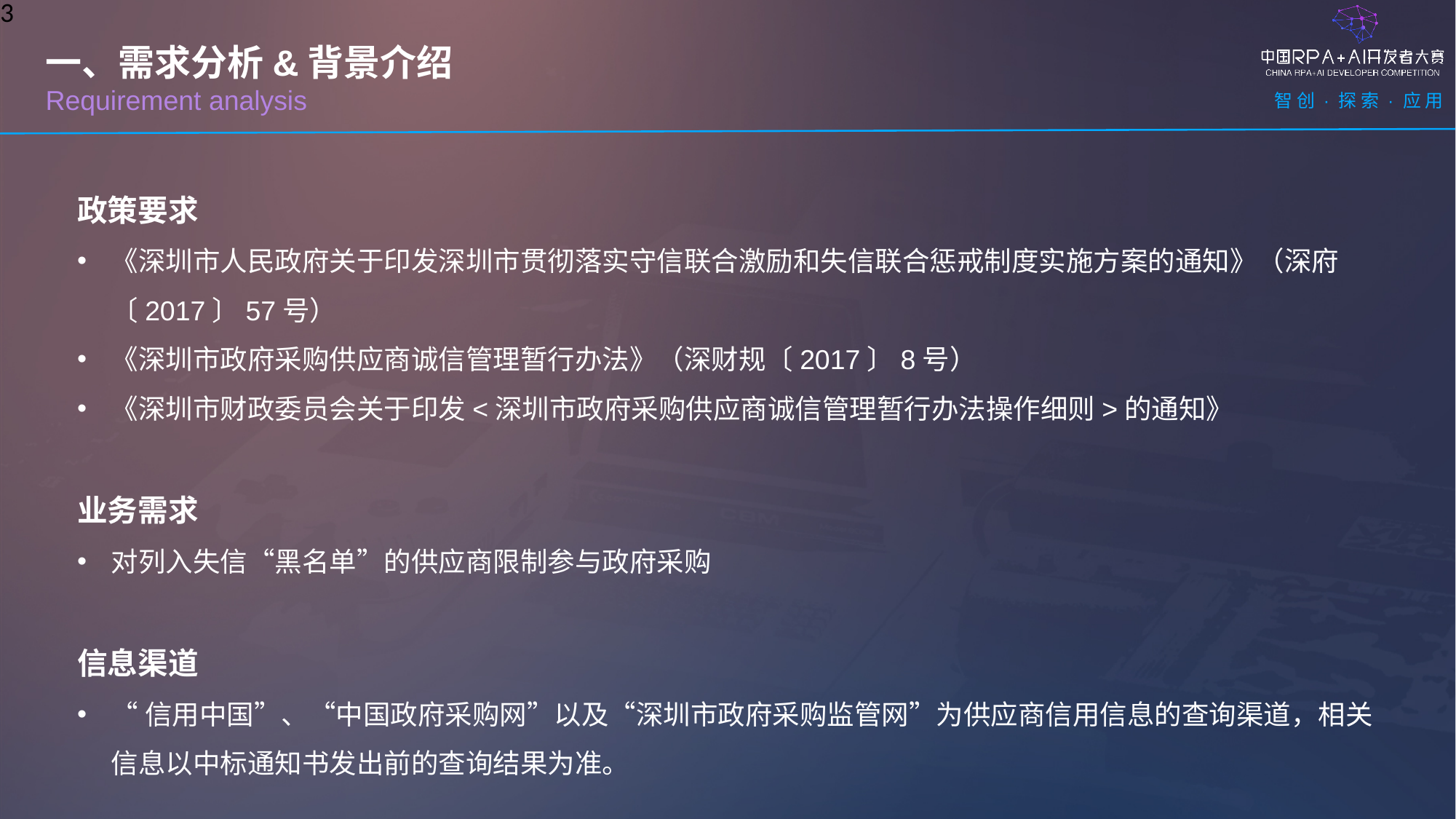

3
一、需求分析&背景介绍
Requirement analysis
政策要求
《深圳市人民政府关于印发深圳市贯彻落实守信联合激励和失信联合惩戒制度实施方案的通知》（深府〔2017〕57号）
《深圳市政府采购供应商诚信管理暂行办法》（深财规〔2017〕8号）
《深圳市财政委员会关于印发<深圳市政府采购供应商诚信管理暂行办法操作细则>的通知》

业务需求
对列入失信“黑名单”的供应商限制参与政府采购

信息渠道
“信用中国”、“中国政府采购网”以及“深圳市政府采购监管网”为供应商信用信息的查询渠道，相关信息以中标通知书发出前的查询结果为准。